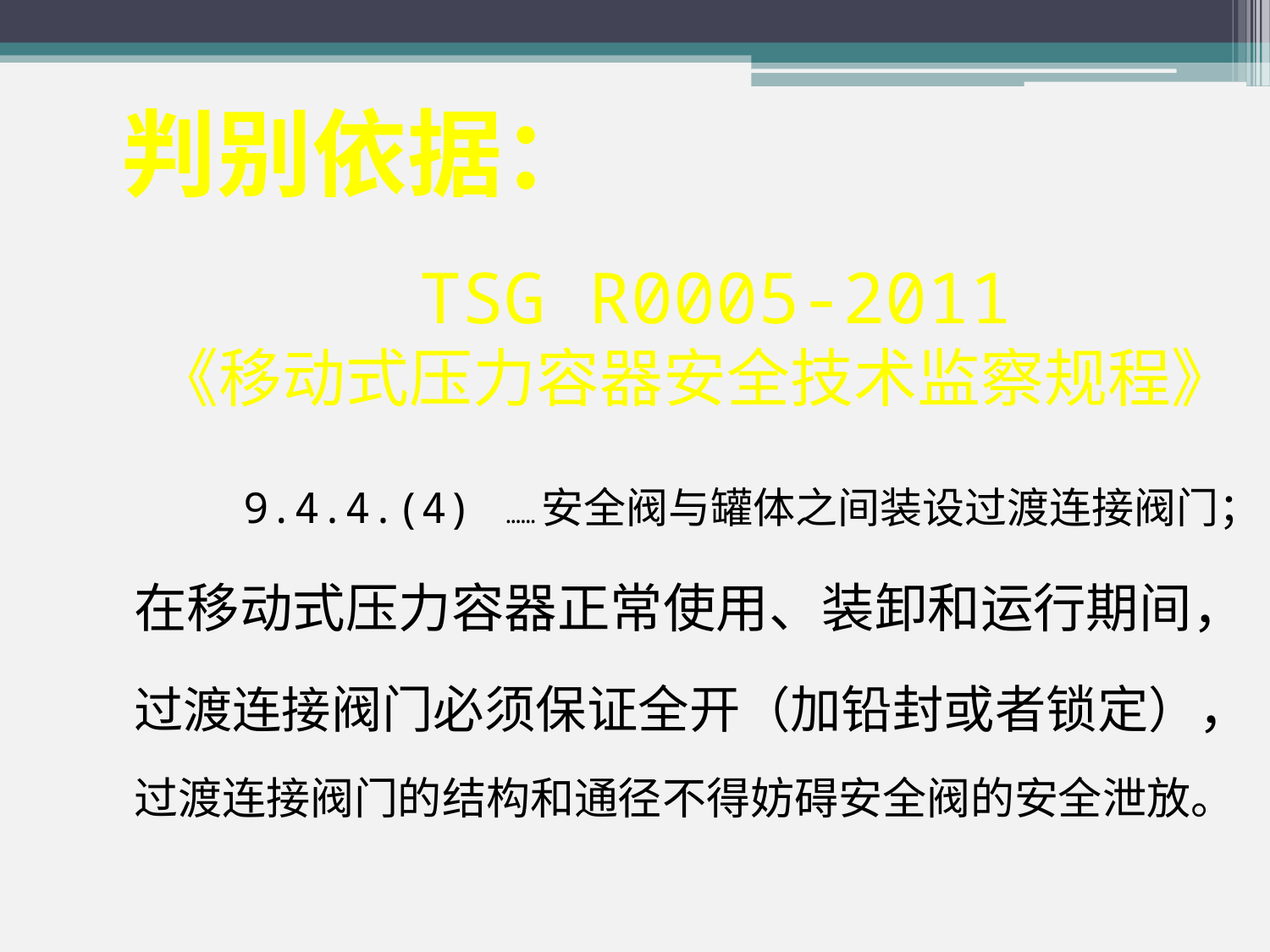

判别依据：
 TSG R0005-2011
《移动式压力容器安全技术监察规程》
      9.4.4.(4) ……安全阀与罐体之间装设过渡连接阀门；在移动式压力容器正常使用、装卸和运行期间， 过渡连接阀门必须保证全开（加铅封或者锁定）， 过渡连接阀门的结构和通径不得妨碍安全阀的安全泄放。